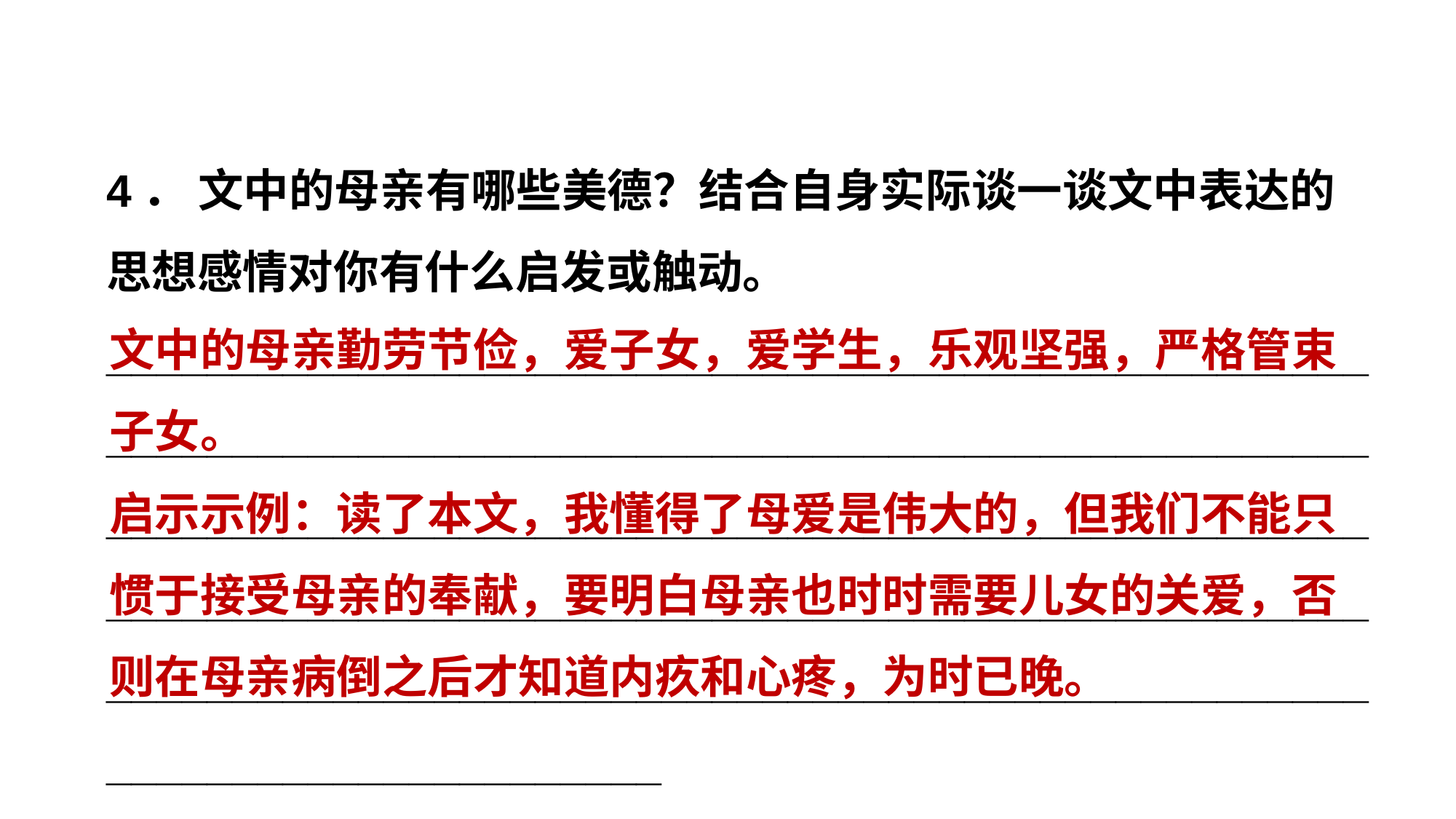

4． 文中的母亲有哪些美德？结合自身实际谈一谈文中表达的思想感情对你有什么启发或触动。
________________________________________________________________________________________________________________________________________________________________________________________________________________________________________________________________________________
文中的母亲勤劳节俭，爱子女，爱学生，乐观坚强，严格管束子女。
启示示例：读了本文，我懂得了母爱是伟大的，但我们不能只惯于接受母亲的奉献，要明白母亲也时时需要儿女的关爱，否则在母亲病倒之后才知道内疚和心疼，为时已晚。